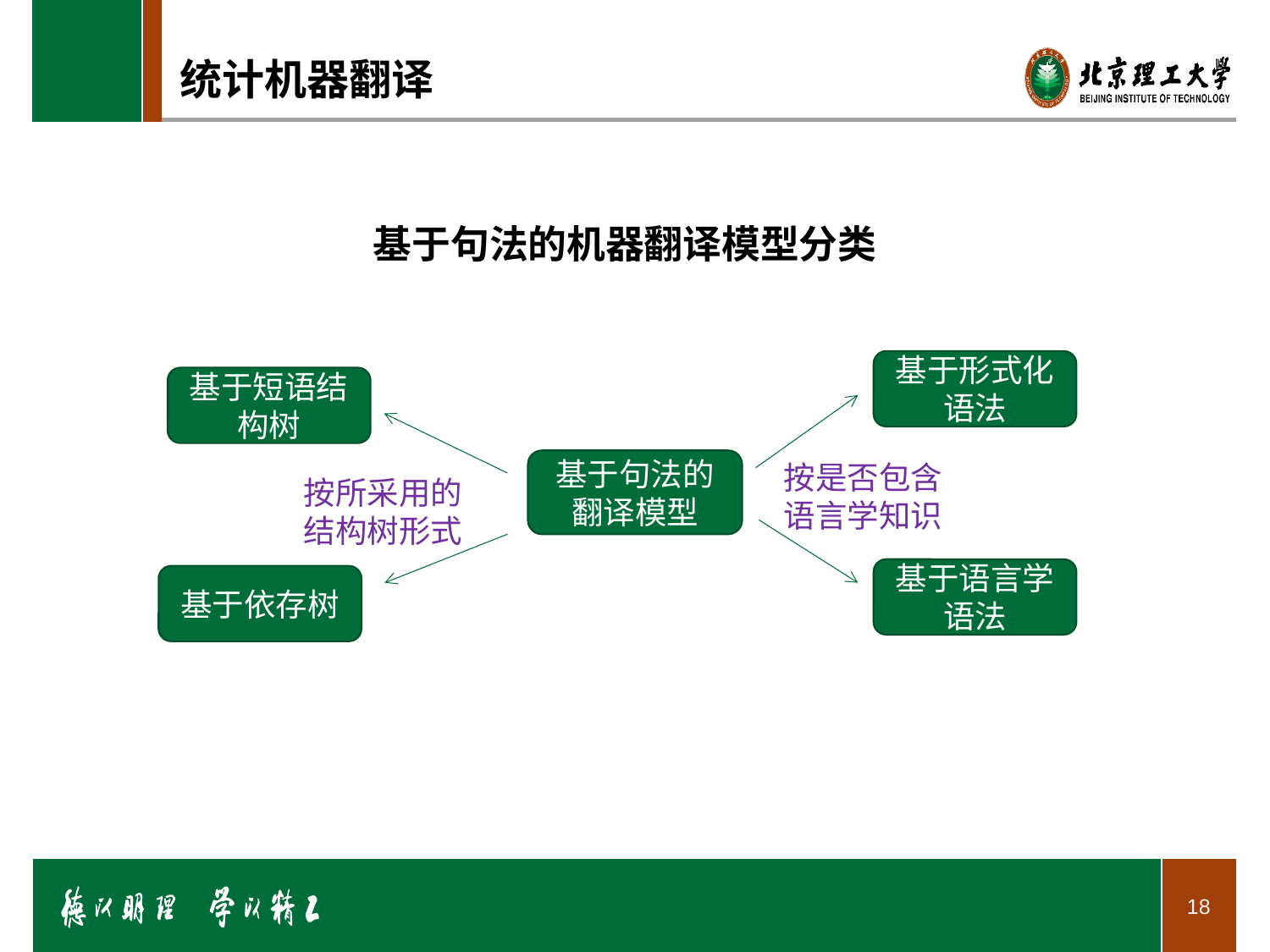

# 统计机器翻译
1
基于句法的机器翻译模型分类
基于形式化语法
基于短语结构树
基于句法的
翻译模型
按是否包含
语言学知识
按所采用的
结构树形式
基于语言学语法
基于依存树